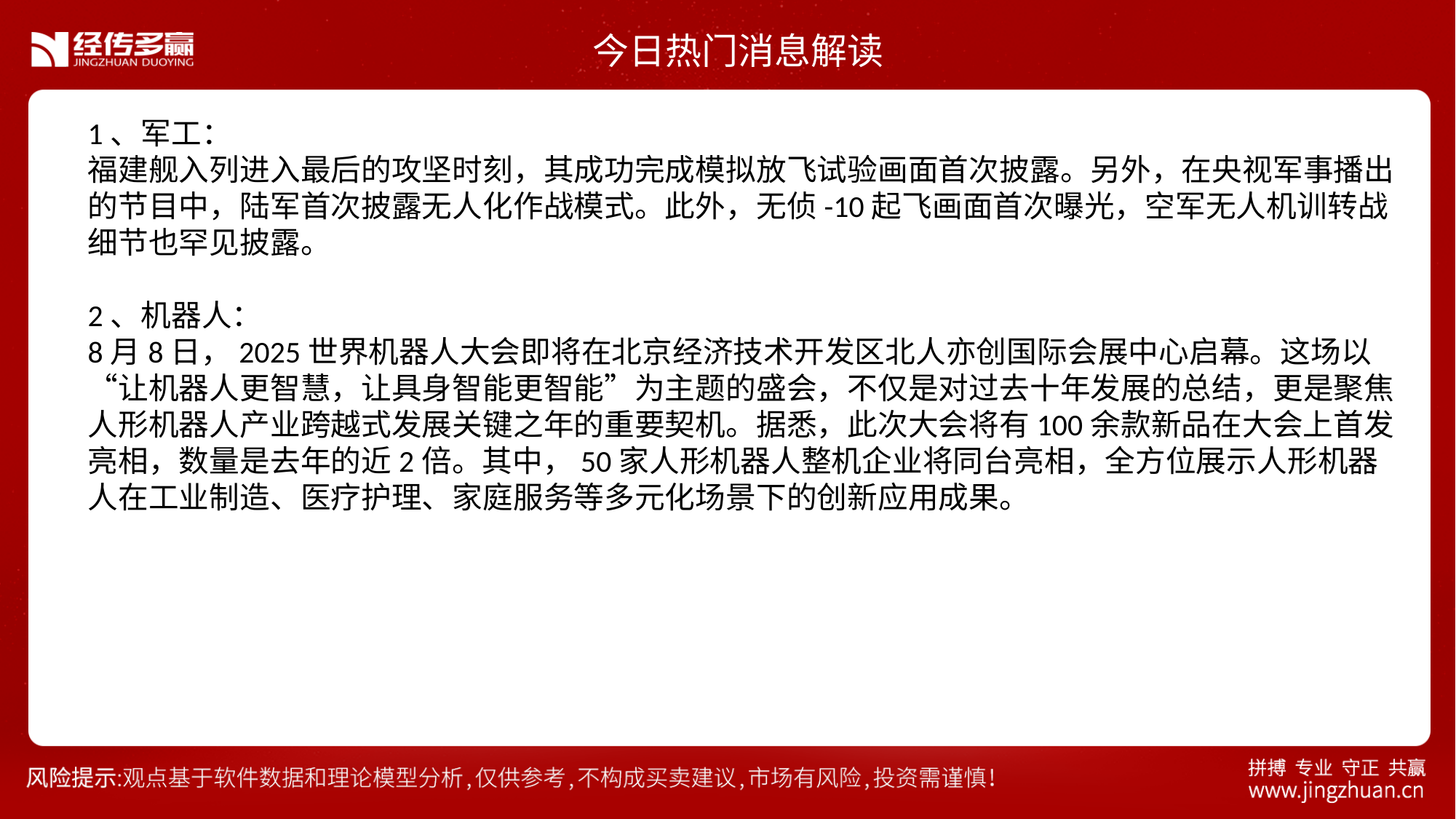

今日热门消息解读
1、军工：
福建舰入列进入最后的攻坚时刻，其成功完成模拟放飞试验画面首次披露。另外，在央视军事播出的节目中，陆军首次披露无人化作战模式。此外，无侦-10起飞画面首次曝光，空军无人机训转战细节也罕见披露。

2、机器人：
8月8日，2025世界机器人大会即将在北京经济技术开发区北人亦创国际会展中心启幕。这场以“让机器人更智慧，让具身智能更智能”为主题的盛会，不仅是对过去十年发展的总结，更是聚焦人形机器人产业跨越式发展关键之年的重要契机。据悉，此次大会将有100余款新品在大会上首发亮相，数量是去年的近2倍。其中，50家人形机器人整机企业将同台亮相，全方位展示人形机器人在工业制造、医疗护理、家庭服务等多元化场景下的创新应用成果。